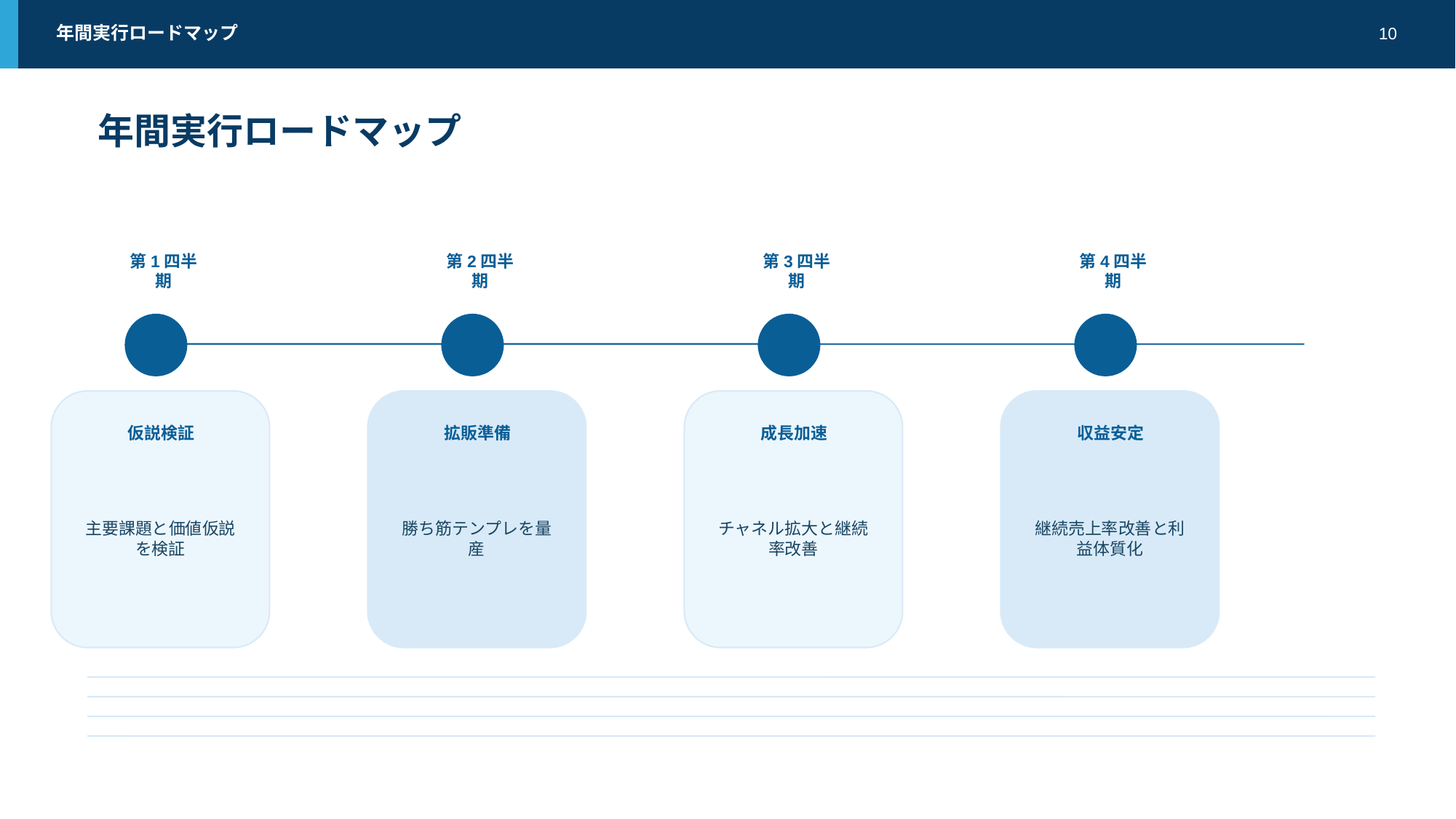

年間実行ロードマップ
10
年間実行ロードマップ
第1四半期
第2四半期
第3四半期
第4四半期

仮説検証
拡販準備
成長加速
収益安定
主要課題と価値仮説を検証
勝ち筋テンプレを量産
チャネル拡大と継続率改善
継続売上率改善と利益体質化